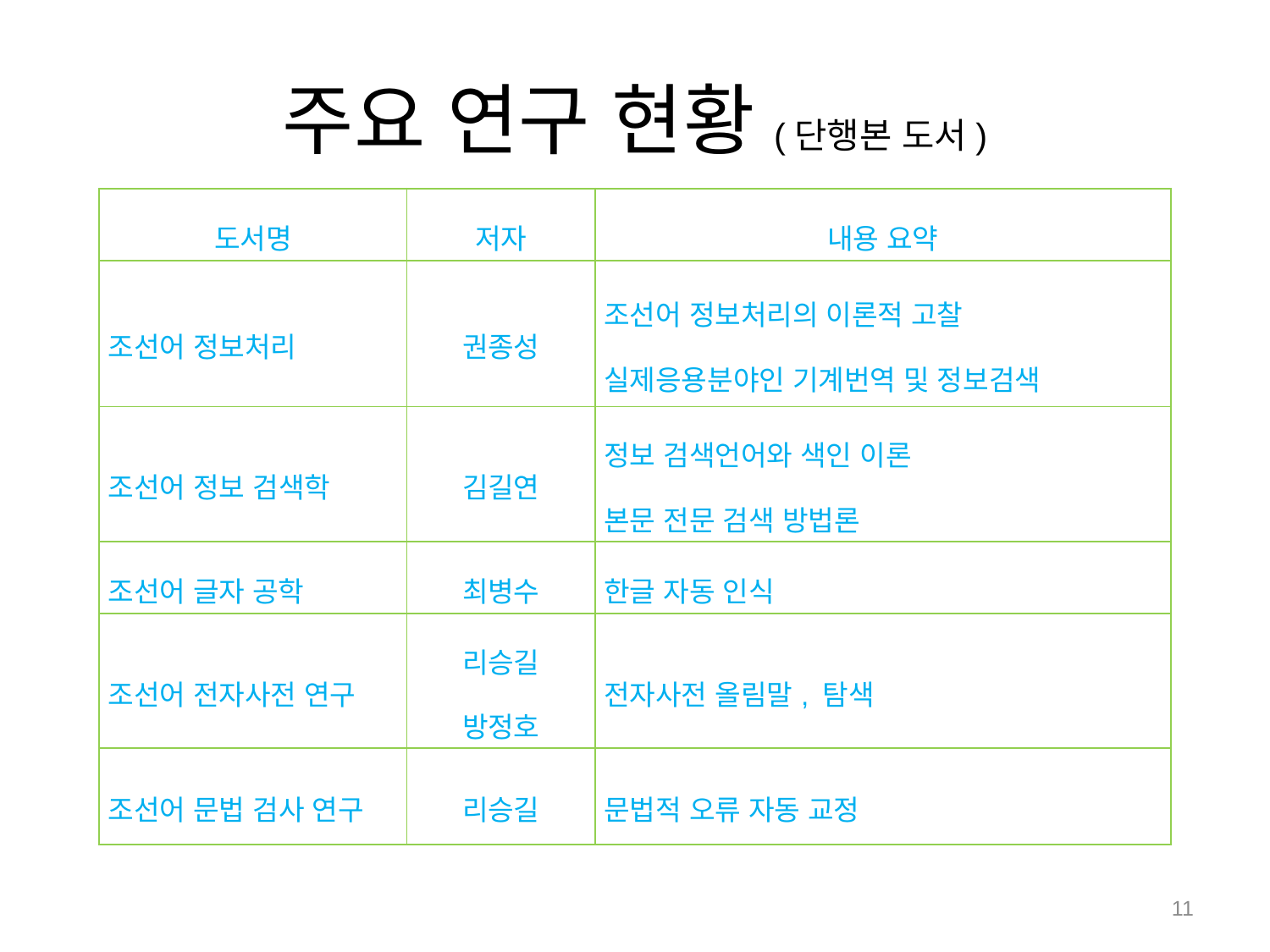

# 주요 연구 현황(단행본 도서)
| 도서명 | 저자 | 내용 요약 |
| --- | --- | --- |
| 조선어 정보처리 | 권종성 | 조선어 정보처리의 이론적 고찰 실제응용분야인 기계번역 및 정보검색 |
| 조선어 정보 검색학 | 김길연 | 정보 검색언어와 색인 이론 본문 전문 검색 방법론 |
| 조선어 글자 공학 | 최병수 | 한글 자동 인식 |
| 조선어 전자사전 연구 | 리승길 방정호 | 전자사전 올림말, 탐색 |
| 조선어 문법 검사 연구 | 리승길 | 문법적 오류 자동 교정 |
11